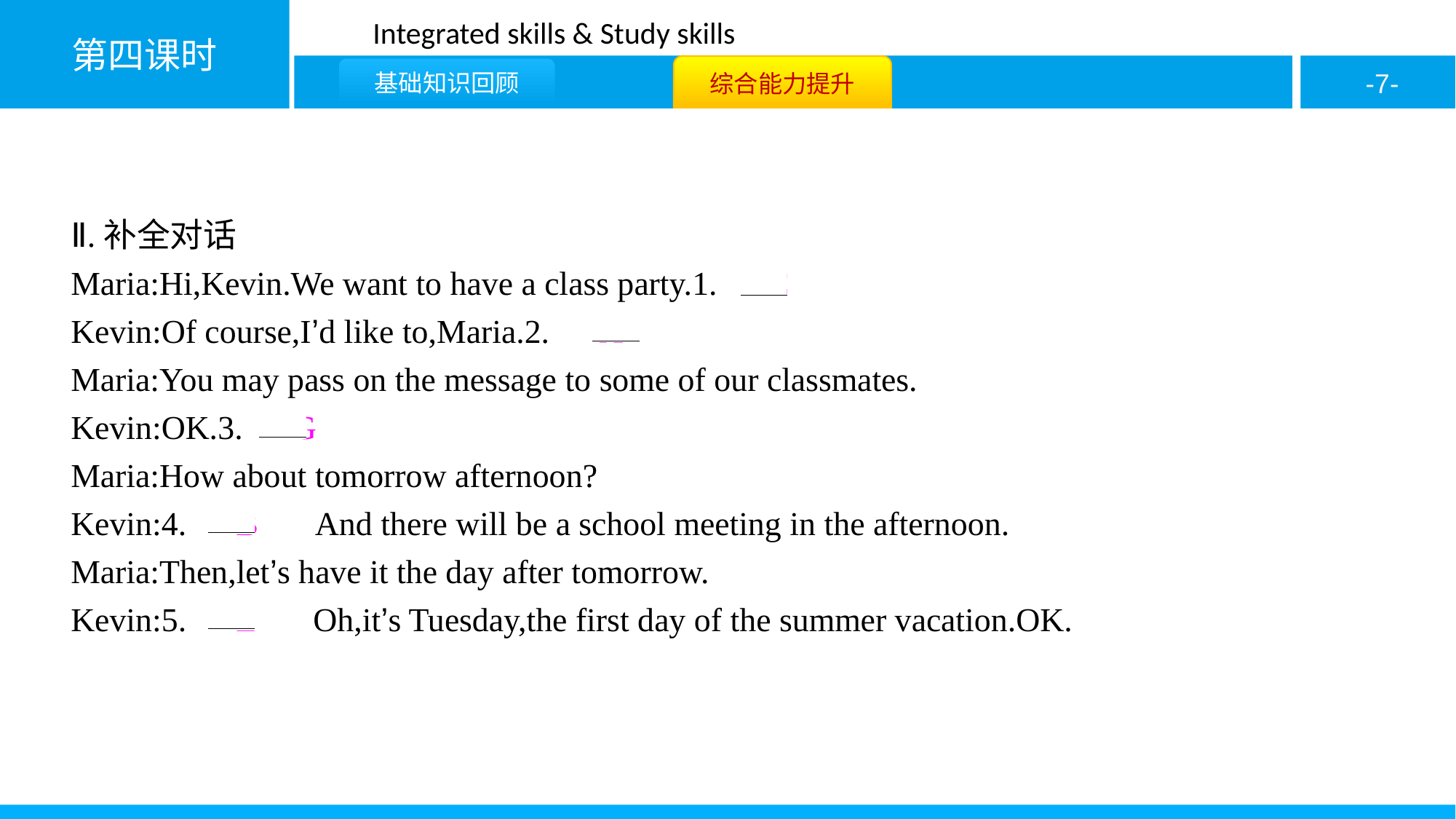

Ⅱ.补全对话
Maria:Hi,Kevin.We want to have a class party.1.　C
Kevin:Of course,I’d like to,Maria.2.　A
Maria:You may pass on the message to some of our classmates.
Kevin:OK.3.　G
Maria:How about tomorrow afternoon?
Kevin:4.　B　 And there will be a school meeting in the afternoon.
Maria:Then,let’s have it the day after tomorrow.
Kevin:5.　E　 Oh,it’s Tuesday,the first day of the summer vacation.OK.